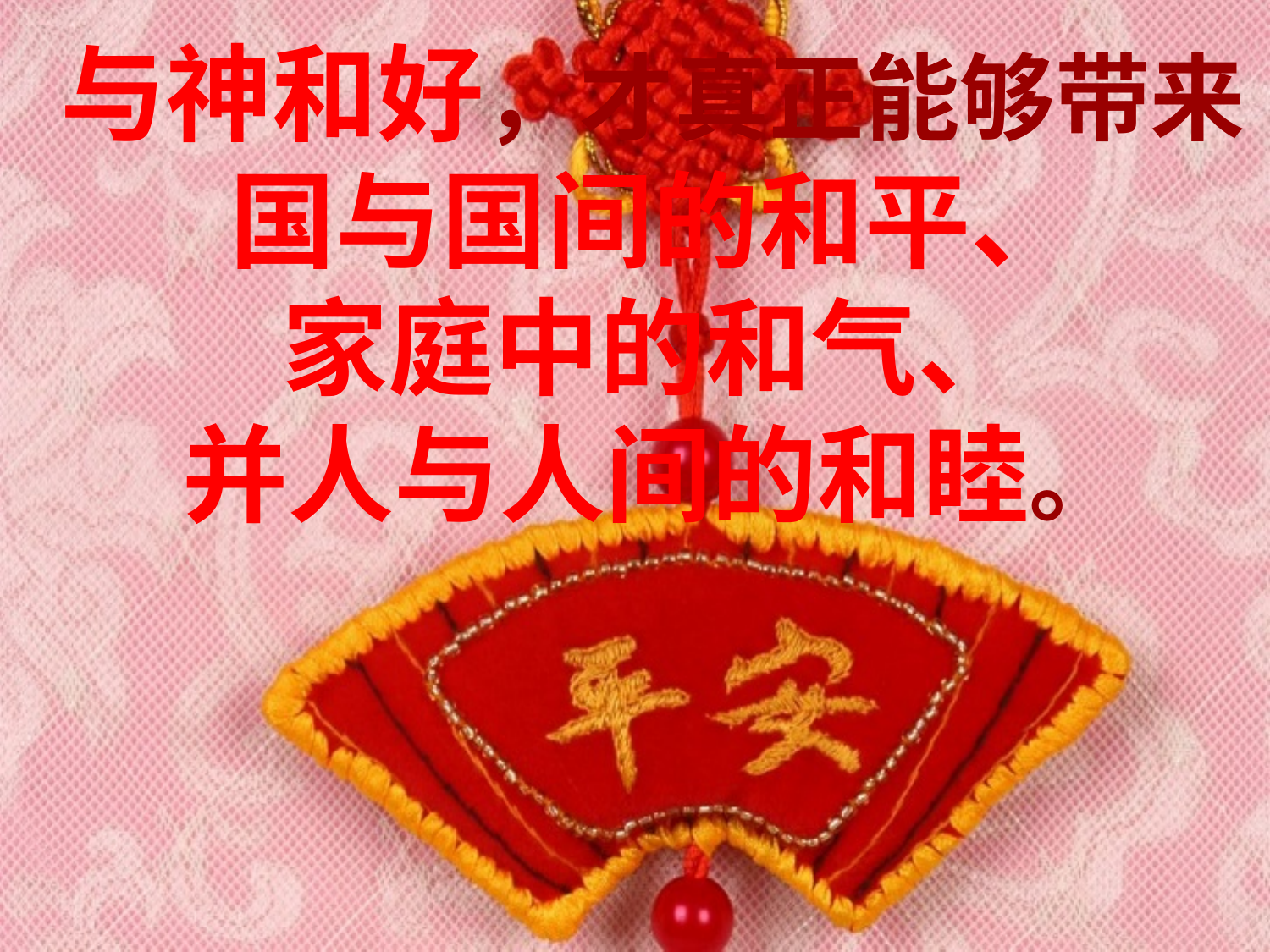

与神和好，才真正能够带来
国与国间的和平、
家庭中的和气、
并人与人间的和睦。